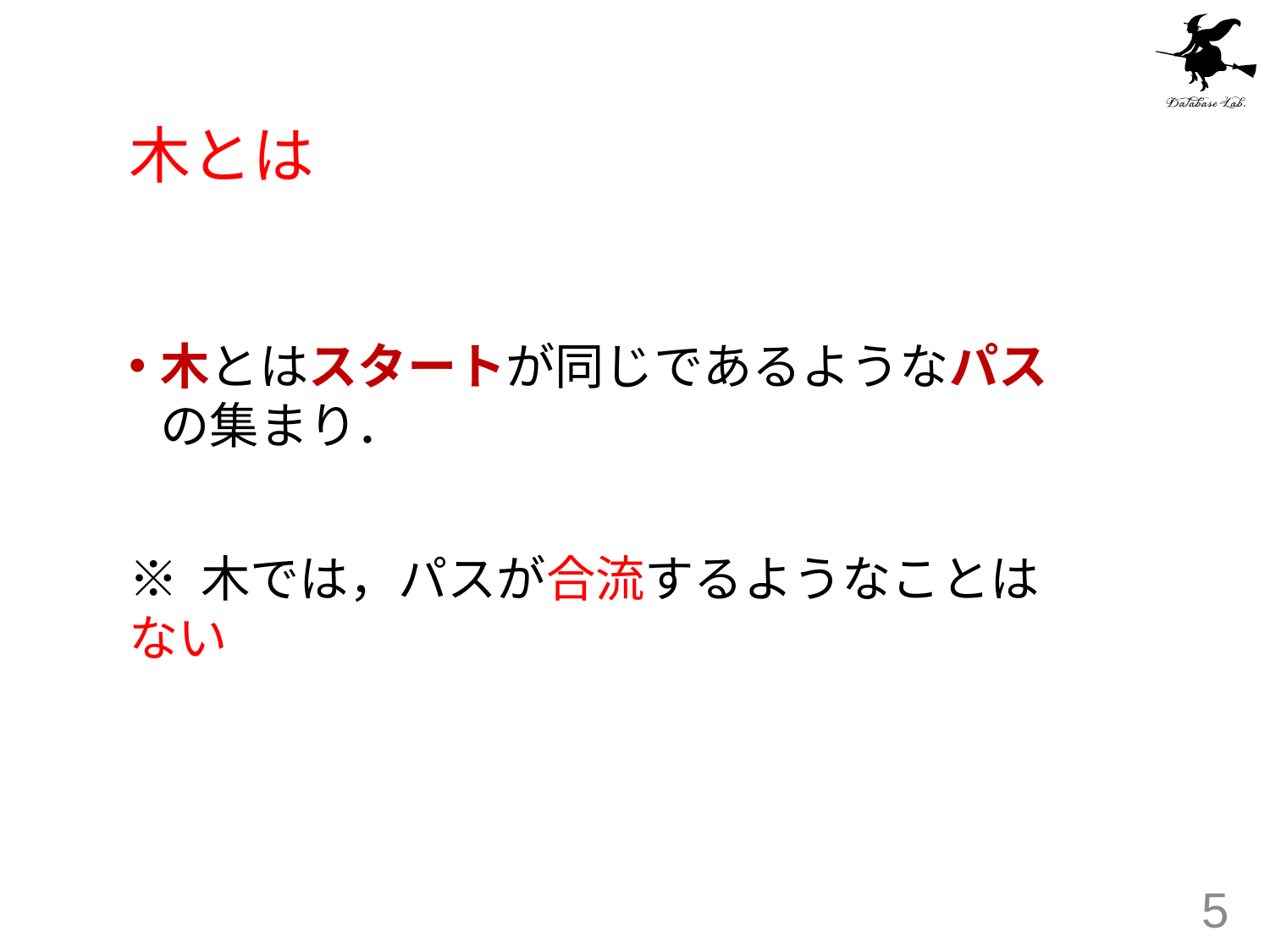

# 木とは
木とはスタートが同じであるようなパスの集まり．

※ 木では，パスが合流するようなことはない

5